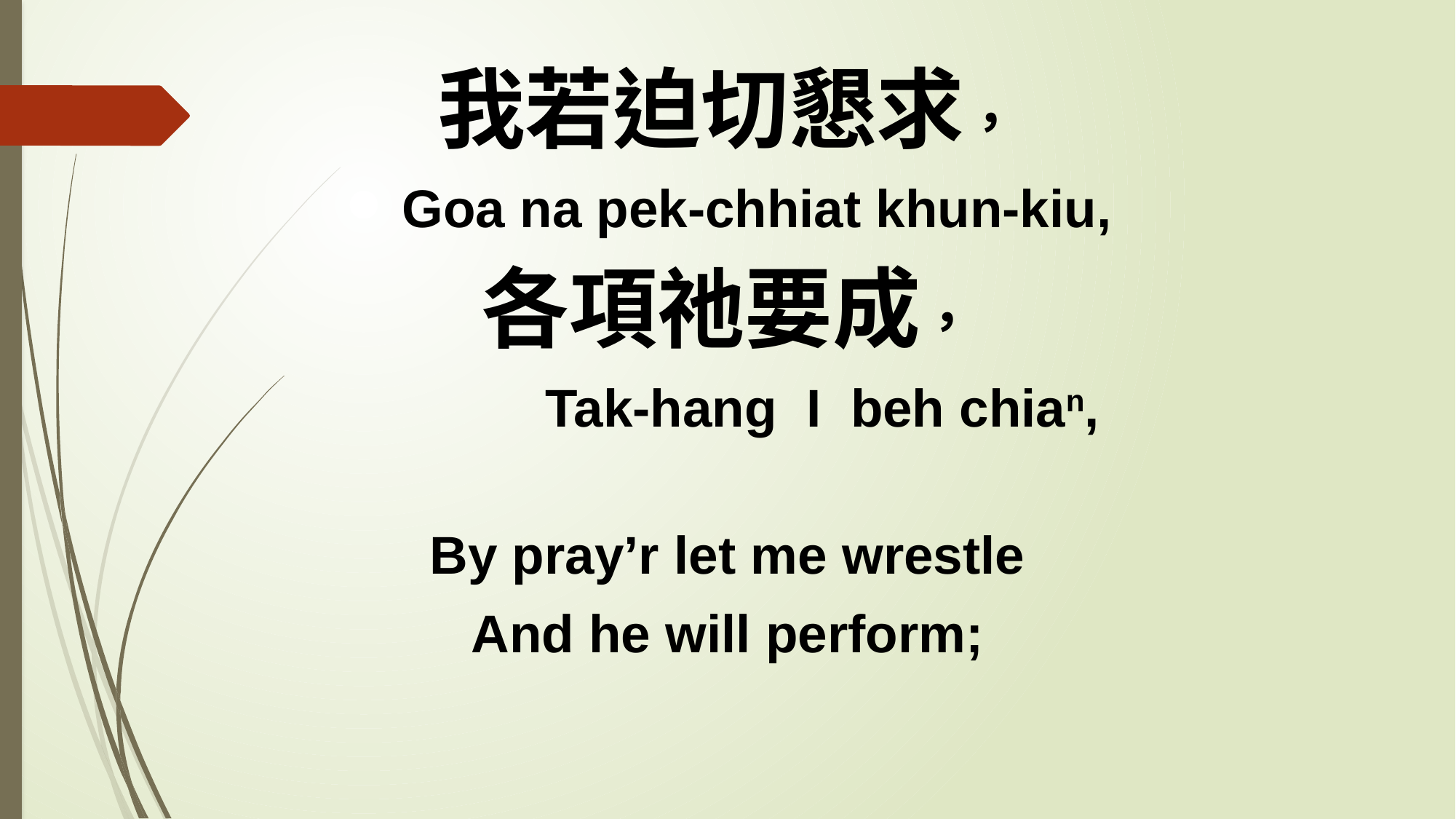

我若迫切懇求，
    Goa na pek-chhiat khun-kiu,
各項祂要成，
                       Tak-hang  I  beh chian,

By pray’r let me wrestle
And he will perform;